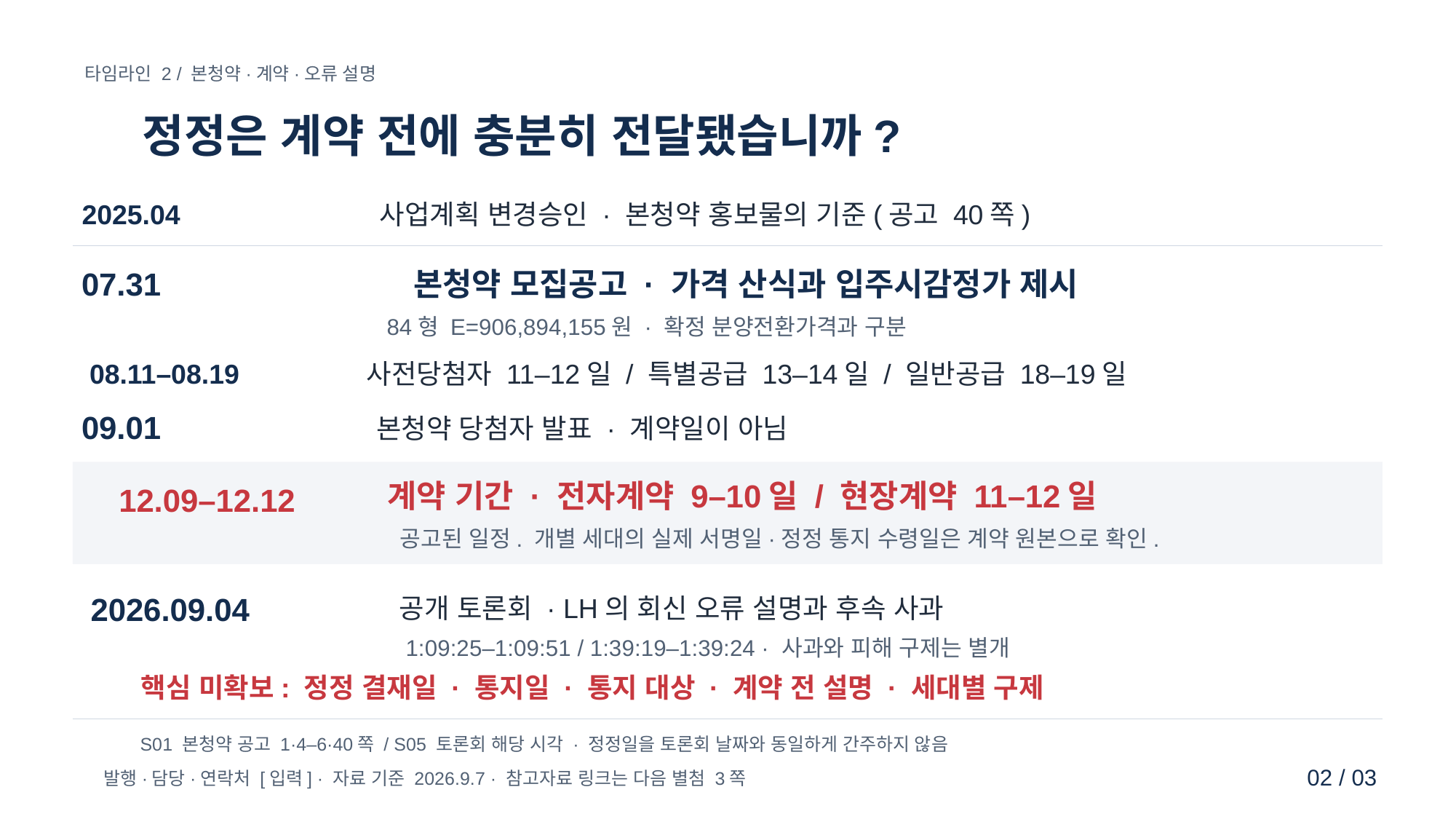

타임라인 2 / 본청약·계약·오류 설명
정정은 계약 전에 충분히 전달됐습니까?
2025.04
사업계획 변경승인 · 본청약 홍보물의 기준(공고 40쪽)

07.31
본청약 모집공고 · 가격 산식과 입주시감정가 제시
84형 E=906,894,155원 · 확정 분양전환가격과 구분
08.11–08.19
사전당첨자 11–12일 / 특별공급 13–14일 / 일반공급 18–19일
09.01
본청약 당첨자 발표 · 계약일이 아님

계약 기간 · 전자계약 9–10일 / 현장계약 11–12일
12.09–12.12
공고된 일정. 개별 세대의 실제 서명일·정정 통지 수령일은 계약 원본으로 확인.
2026.09.04
공개 토론회 · LH의 회신 오류 설명과 후속 사과
1:09:25–1:09:51 / 1:39:19–1:39:24 · 사과와 피해 구제는 별개
핵심 미확보: 정정 결재일 · 통지일 · 통지 대상 · 계약 전 설명 · 세대별 구제

S01 본청약 공고 1·4–6·40쪽 / S05 토론회 해당 시각 · 정정일을 토론회 날짜와 동일하게 간주하지 않음
02 / 03
발행·담당·연락처 [입력] · 자료 기준 2026.9.7 · 참고자료 링크는 다음 별첨 3쪽